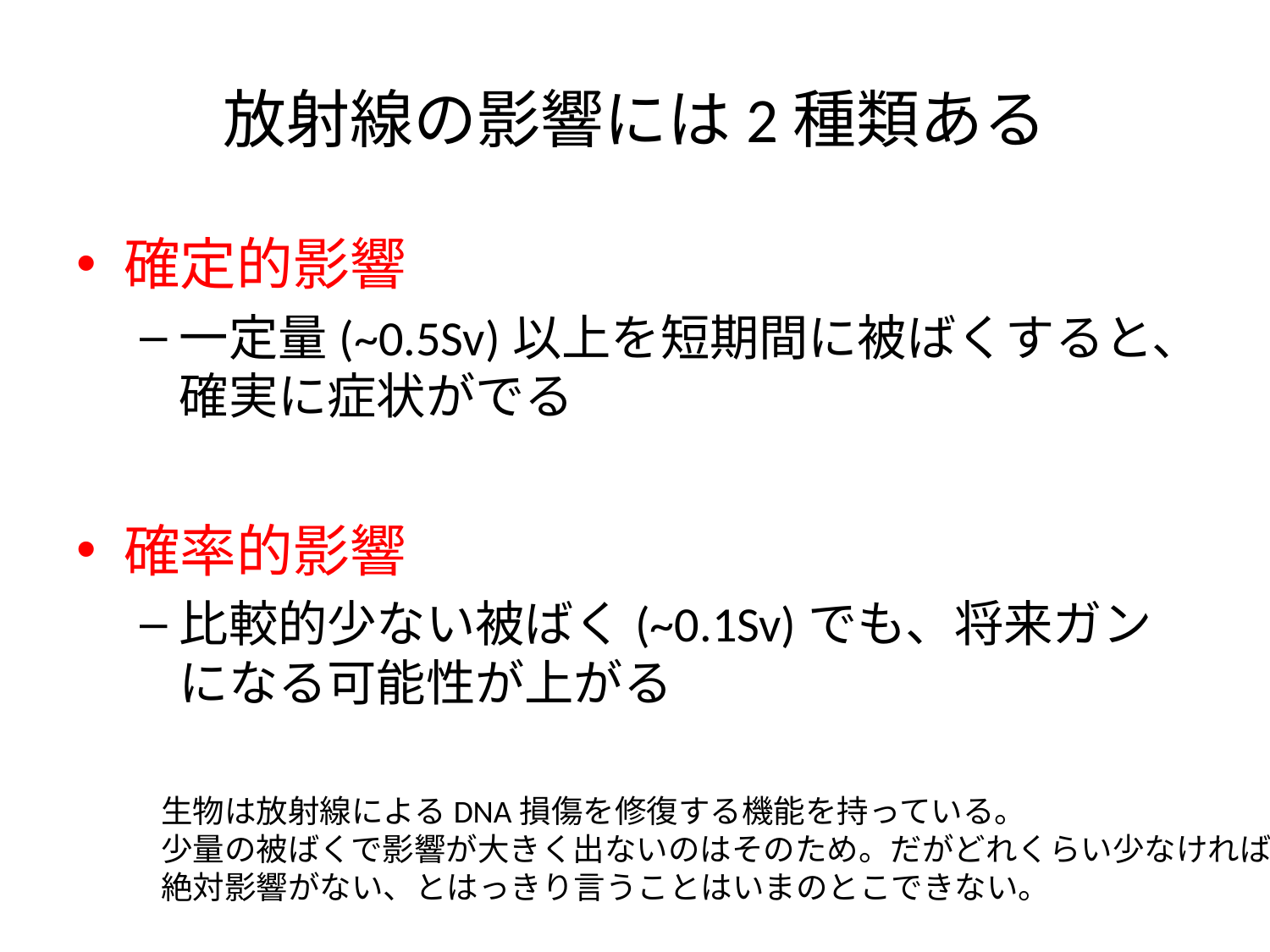

# 放射線の影響には2種類ある
確定的影響
一定量(~0.5Sv)以上を短期間に被ばくすると、確実に症状がでる

確率的影響
比較的少ない被ばく(~0.1Sv)でも、将来ガンになる可能性が上がる
生物は放射線によるDNA損傷を修復する機能を持っている。
少量の被ばくで影響が大きく出ないのはそのため。だがどれくらい少なければ
絶対影響がない、とはっきり言うことはいまのとこできない。